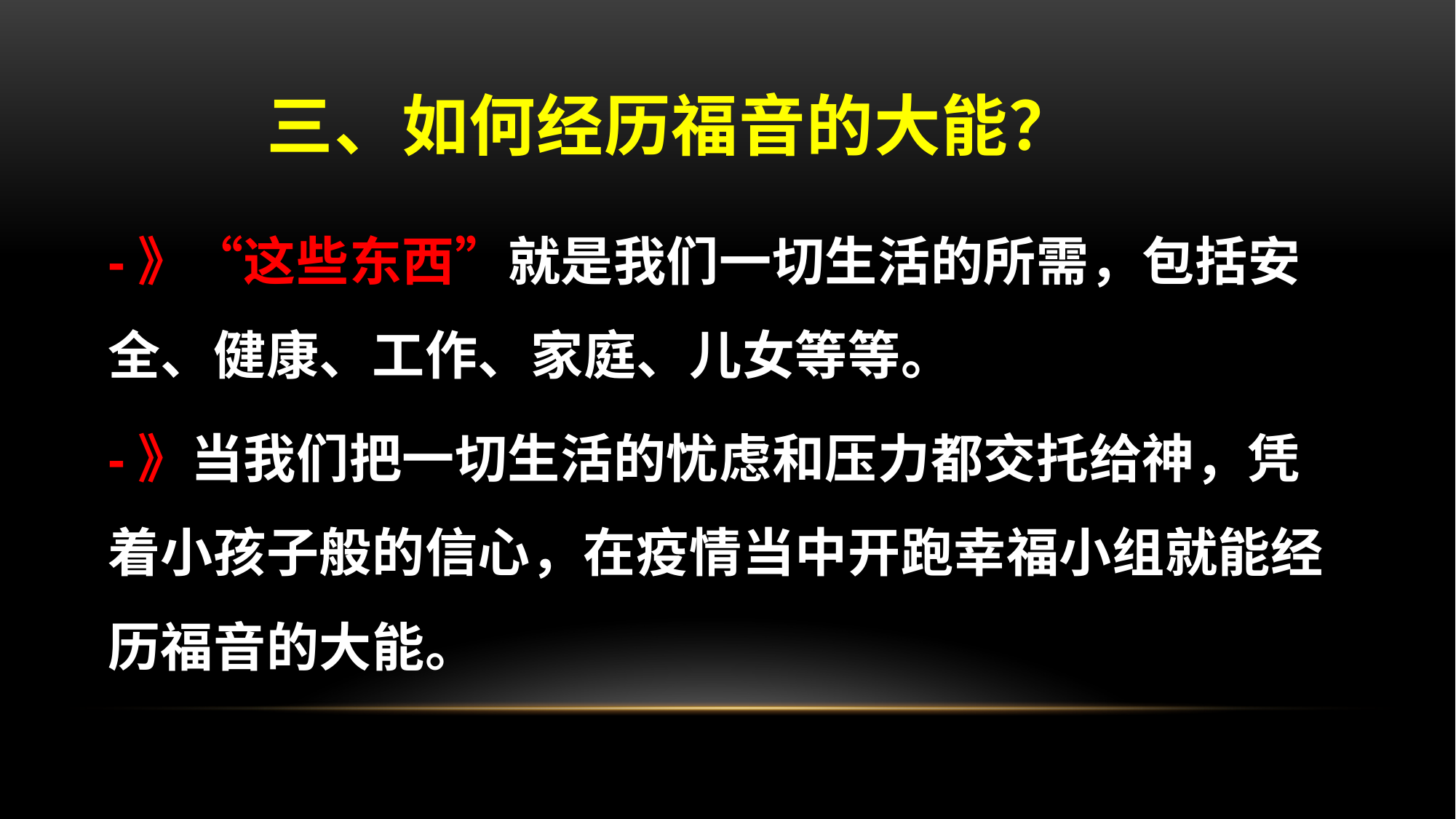

# 三、如何经历福音的大能？
-》“这些东西”就是我们一切生活的所需，包括安全、健康、工作、家庭、儿女等等。
-》当我们把一切生活的忧虑和压力都交托给神，凭着小孩子般的信心，在疫情当中开跑幸福小组就能经历福音的大能。